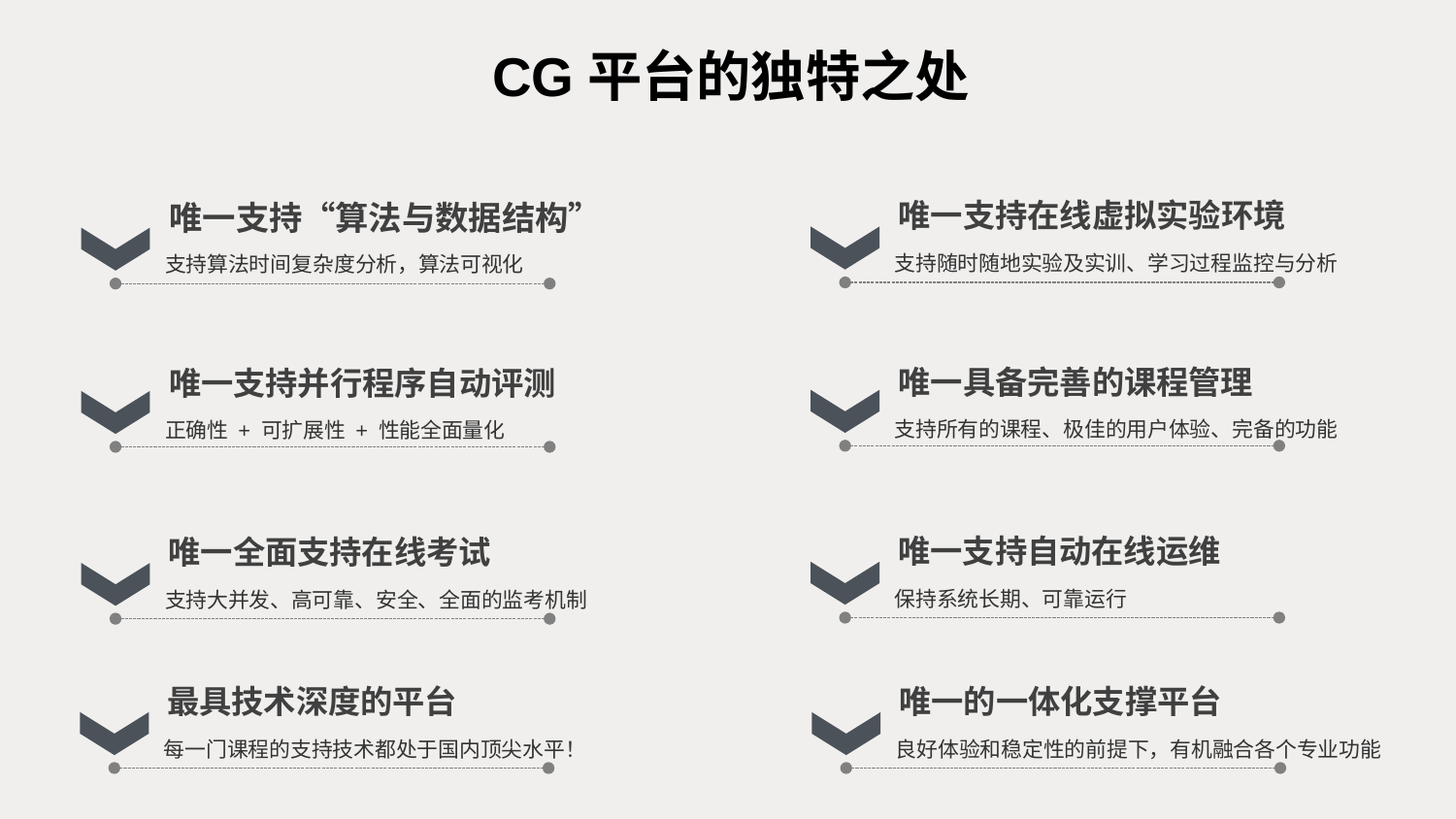

CG平台的独特之处
唯一支持在线虚拟实验环境
唯一支持“算法与数据结构”

支持随时随地实验及实训、学习过程监控与分析
支持算法时间复杂度分析，算法可视化
唯一具备完善的课程管理
唯一支持并行程序自动评测

支持所有的课程、极佳的用户体验、完备的功能
正确性 + 可扩展性 + 性能全面量化
唯一支持自动在线运维
唯一全面支持在线考试

保持系统长期、可靠运行
支持大并发、高可靠、安全、全面的监考机制
最具技术深度的平台
唯一的一体化支撑平台

每一门课程的支持技术都处于国内顶尖水平！
良好体验和稳定性的前提下，有机融合各个专业功能